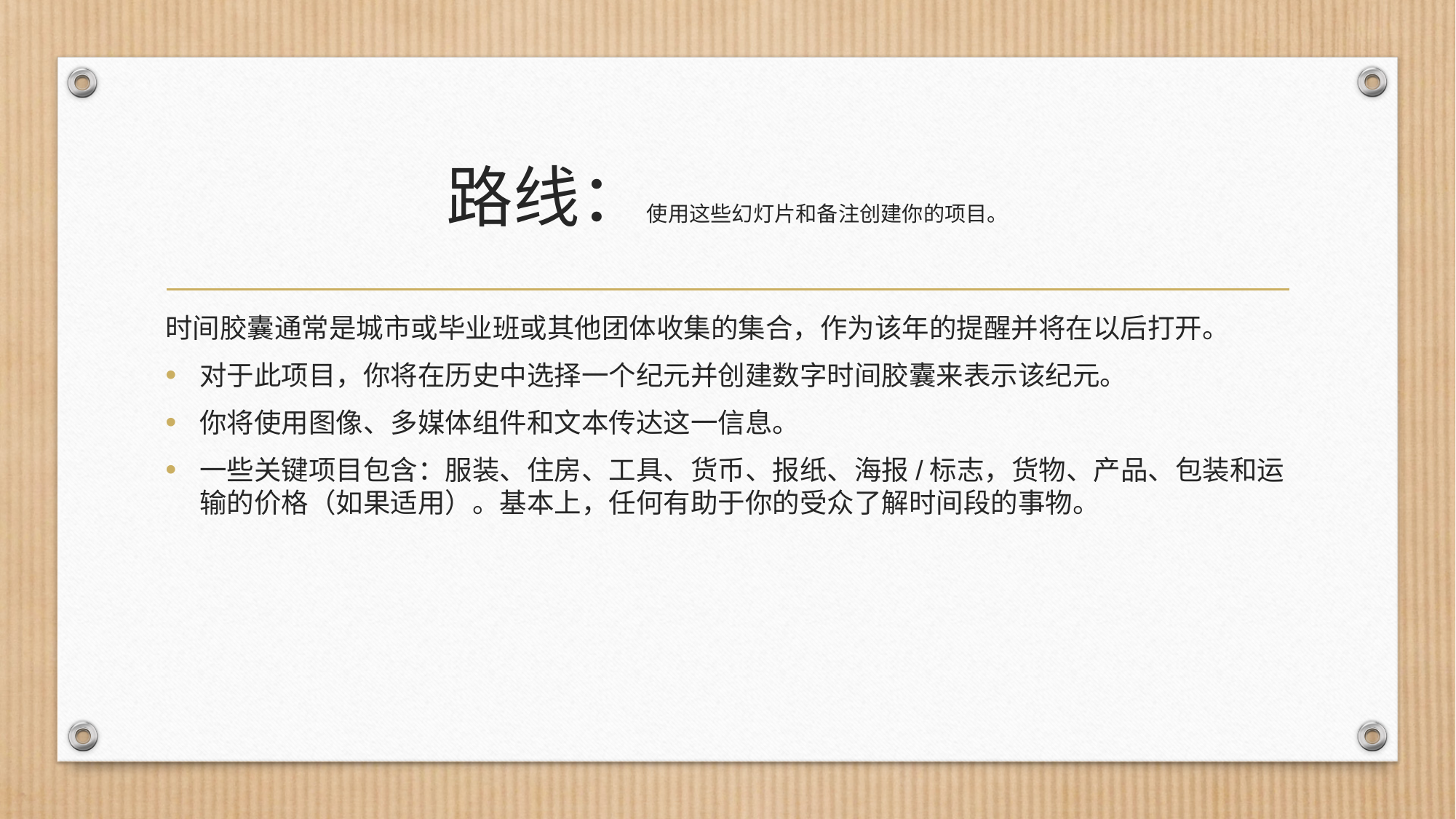

# 路线：使用这些幻灯片和备注创建你的项目。
时间胶囊通常是城市或毕业班或其他团体收集的集合，作为该年的提醒并将在以后打开。
对于此项目，你将在历史中选择一个纪元并创建数字时间胶囊来表示该纪元。
你将使用图像、多媒体组件和文本传达这一信息。
一些关键项目包含：服装、住房、工具、货币、报纸、海报/标志，货物、产品、包装和运输的价格（如果适用）。基本上，任何有助于你的受众了解时间段的事物。